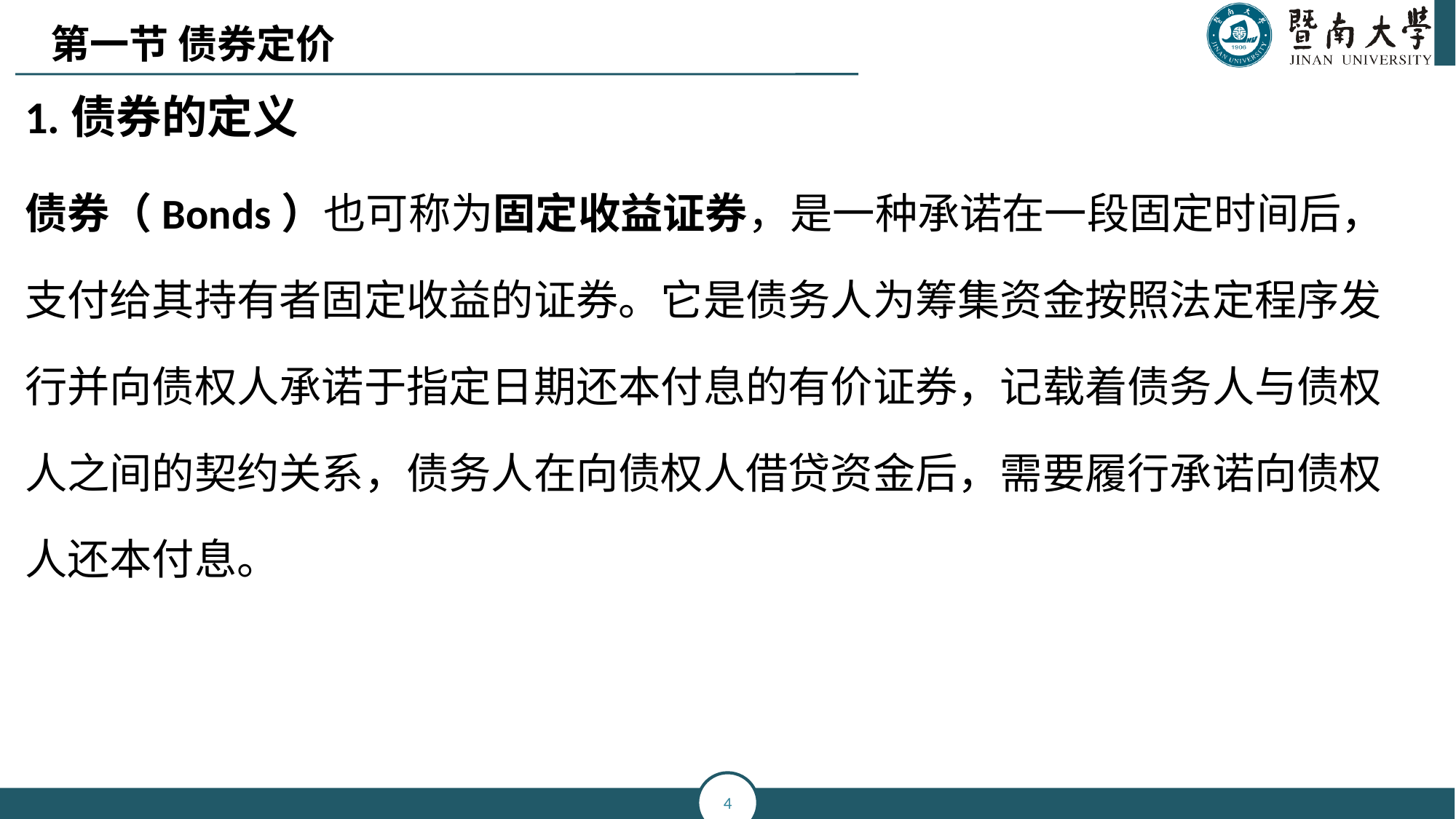

第一节 债券定价
1.债券的定义
债券（Bonds）也可称为固定收益证券，是一种承诺在一段固定时间后，支付给其持有者固定收益的证券。它是债务人为筹集资金按照法定程序发行并向债权人承诺于指定日期还本付息的有价证券，记载着债务人与债权人之间的契约关系，债务人在向债权人借贷资金后，需要履行承诺向债权人还本付息。